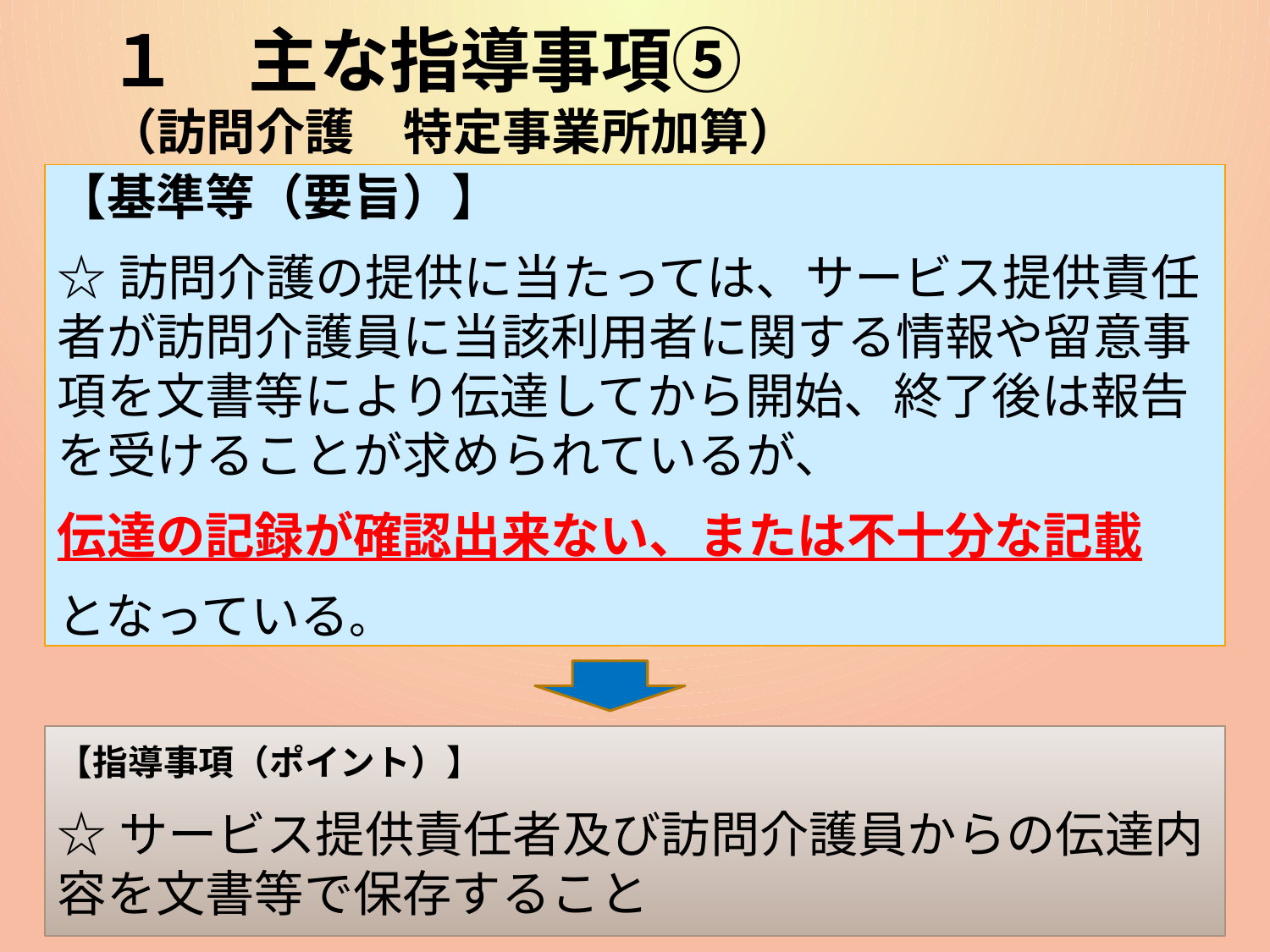

# １　主な指導事項⑤ （訪問介護　特定事業所加算）
【基準等（要旨）】
☆訪問介護の提供に当たっては、サービス提供責任者が訪問介護員に当該利用者に関する情報や留意事項を文書等により伝達してから開始、終了後は報告を受けることが求められているが、
伝達の記録が確認出来ない、または不十分な記載
となっている。

【指導事項（ポイント）】
☆サービス提供責任者及び訪問介護員からの伝達内容を文書等で保存すること